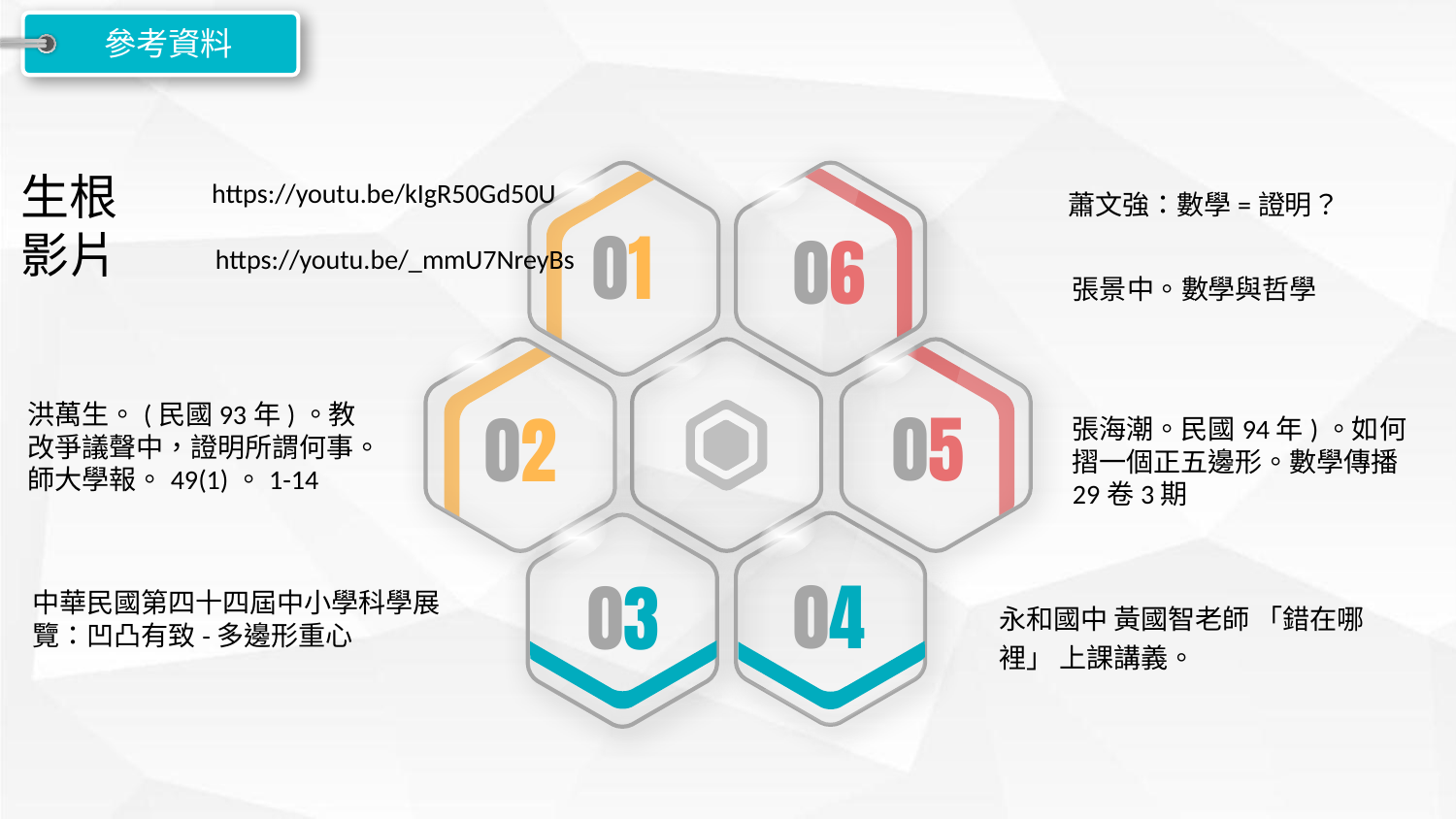

參考資料

生根影片

01

06

https://youtu.be/kIgR50Gd50U
蕭文強：數學=證明？
https://youtu.be/_mmU7NreyBs
張景中。數學與哲學

02

05

洪萬生。(民國93年)。教改爭議聲中，證明所謂何事。師大學報。49(1)。1-14
張海潮。民國94年)。如何摺一個正五邊形。數學傳播29卷3期

04

03

中華民國第四十四屆中小學科學展覽：凹凸有致-多邊形重心
永和國中 黃國智老師 「錯在哪裡」 上課講義。